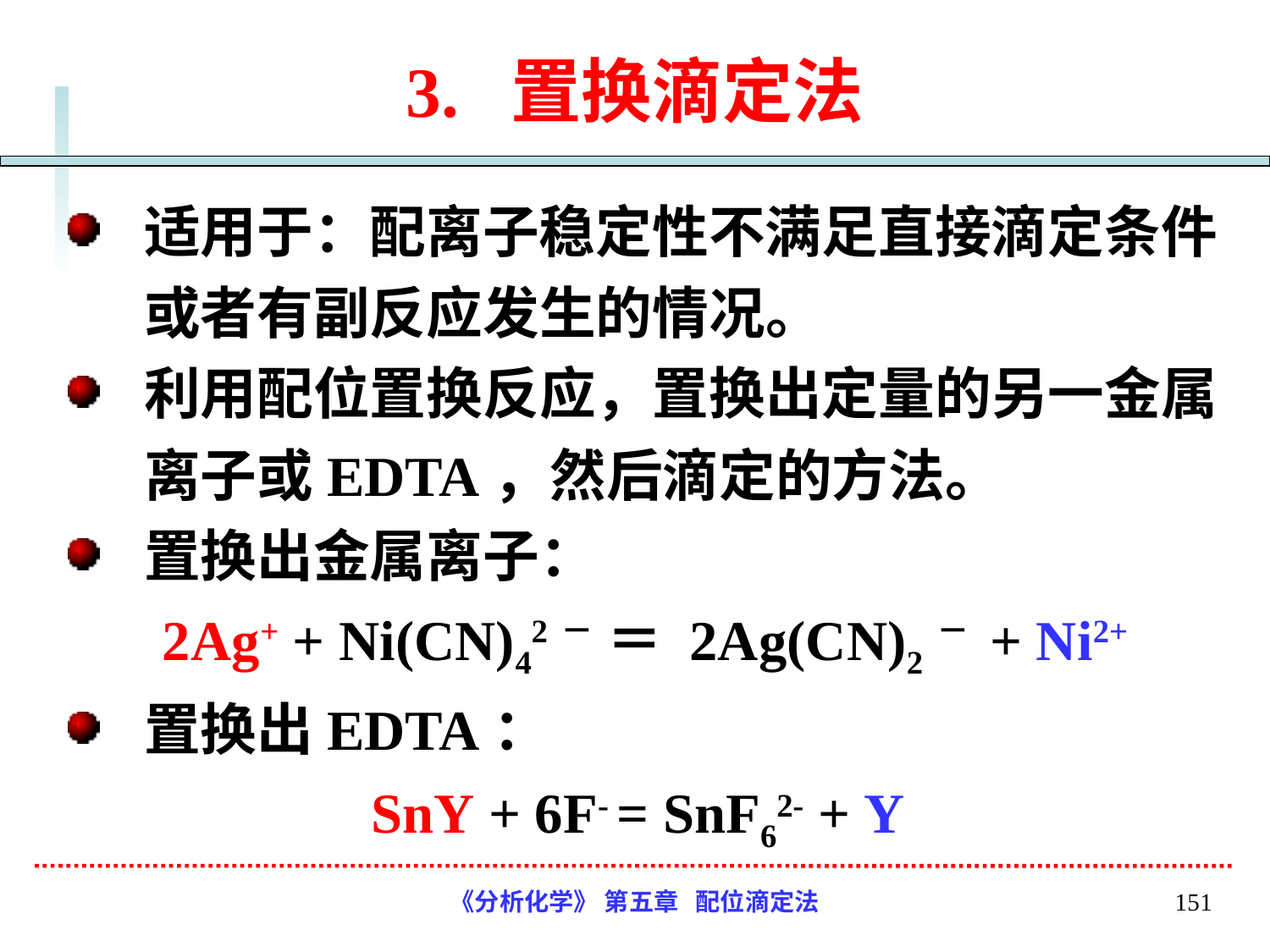

# 3.  置换滴定法
适用于：配离子稳定性不满足直接滴定条件或者有副反应发生的情况。
利用配位置换反应，置换出定量的另一金属离子或EDTA，然后滴定的方法。
置换出金属离子：
2Ag+ + Ni(CN)42－ ＝ 2Ag(CN)2－ + Ni2+
置换出EDTA：
SnY + 6F- = SnF62- + Y
《分析化学》 第五章   配位滴定法
151